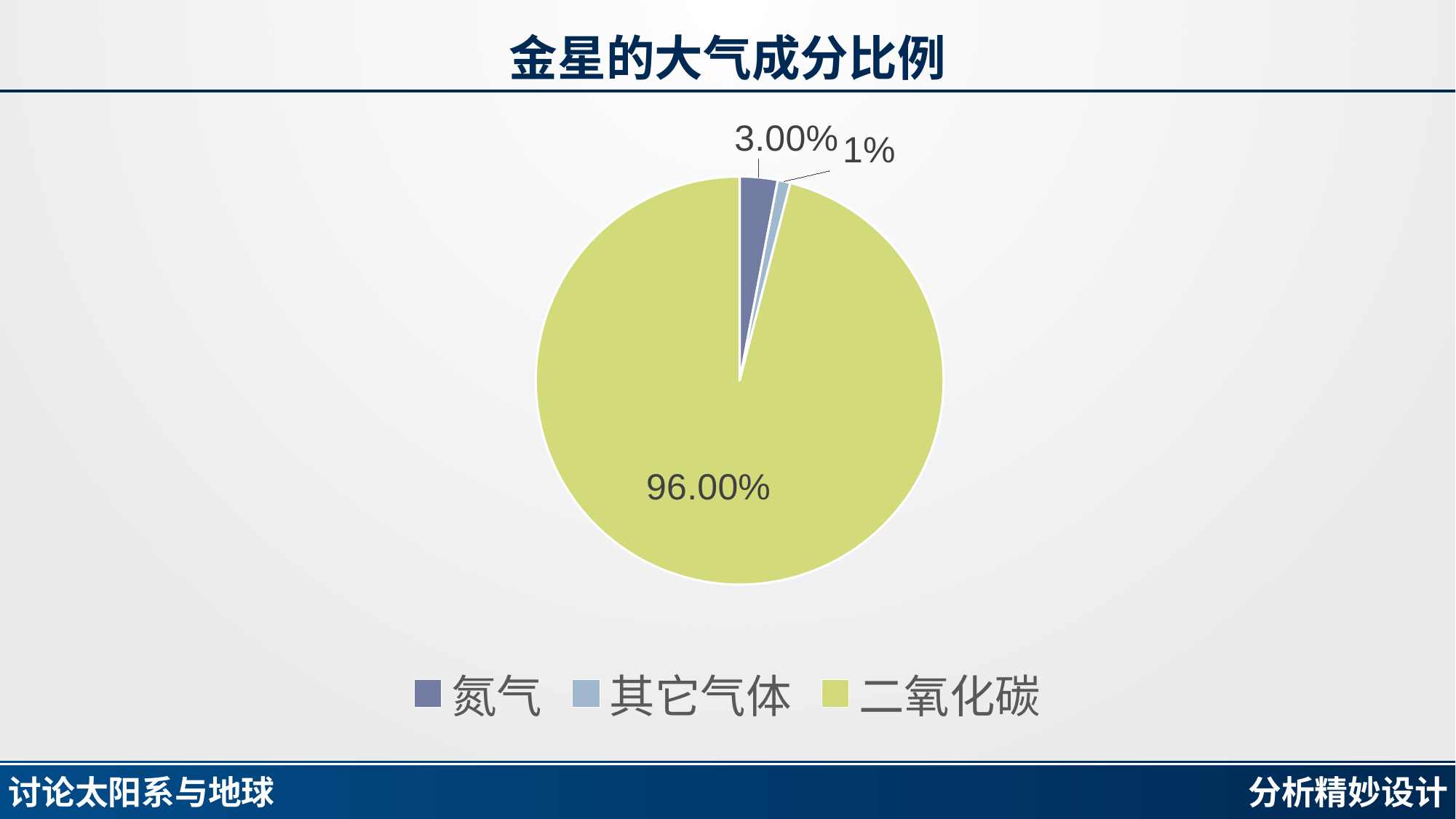

# 金星的大气成分比例

### Chart

| Category | 金星大气成分比例 |
|---|---|
| 氮气 | 0.03 |
| 其它气体 | 0.01 |
| 二氧化碳 | 0.96 |